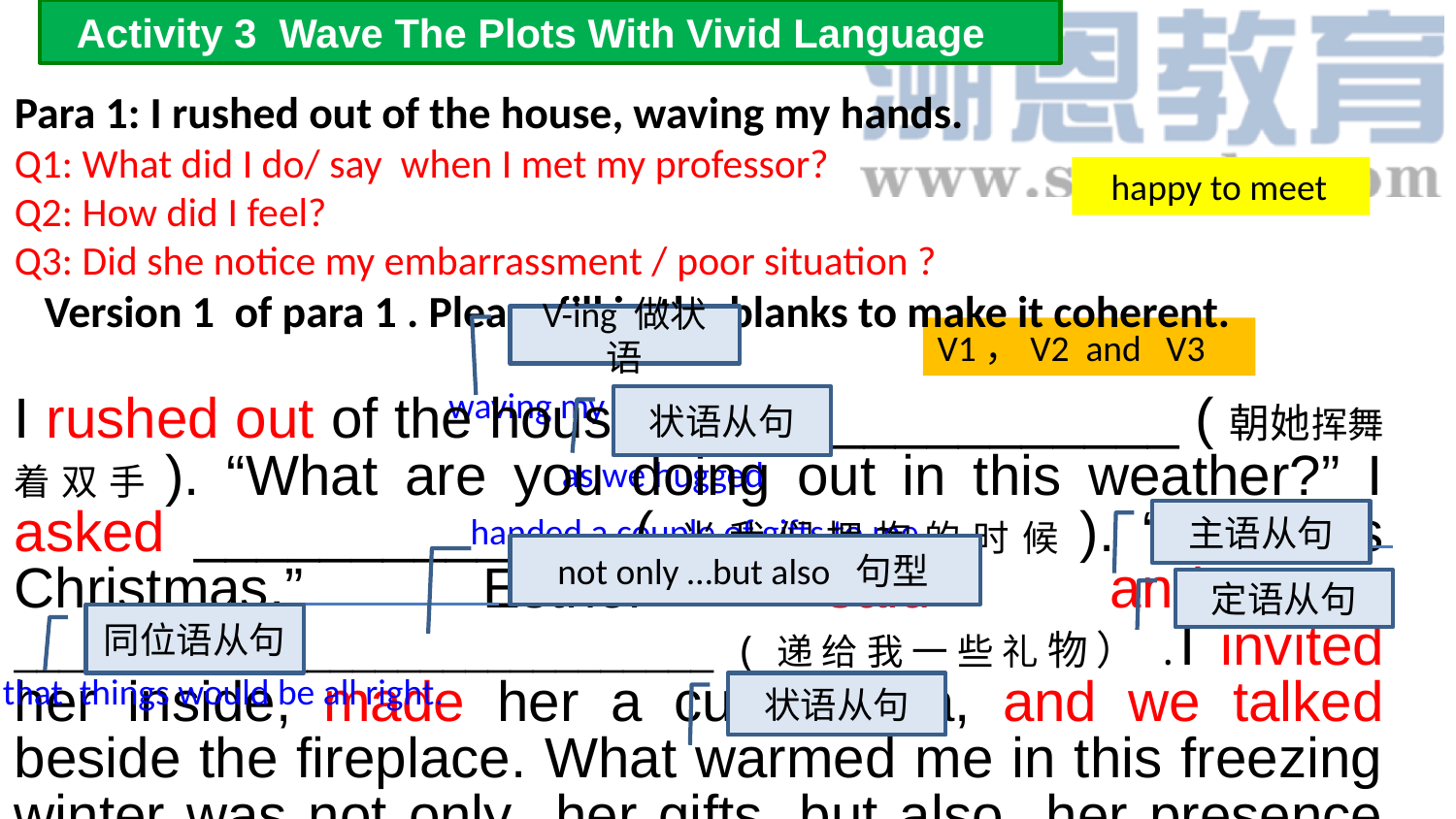

Activity 3  Wave The Plots With Vivid Language
Para 1: I rushed out of the house, waving my hands.
Q1: What did I do/ say  when I met my professor?
Q2: How did I feel?
Q3: Did she notice my embarrassment / poor situation ?
   Version 1  of para 1 . Please fill in the blanks to make it coherent.

I rushed out of the house, ________________ (朝她挥舞着双手). “What are you doing out in this weather?” I asked ______________(当我们拥抱的时候). “Well, it‘s Christmas,” Esther said and  _______________________________ (递给我一些礼物）.I invited her inside, made her a cup of tea, and we talked beside the fireplace. What warmed me in this freezing winter was not only  her gifts, but also  her presence which gave me hope _______________________(一切都会变好的). As she got up to leave, she handed me an envelope. “This is for you,"she said as she kissed me on the cheek.

   happy to meet
V-ing 做状语
V1，V2  and   V3
waving my hands
状语从句
as we hugged
handed a couple of gifts to me
主语从句
    not only …but also  句型
定语从句
同位语从句
that  things would be all right.
状语从句